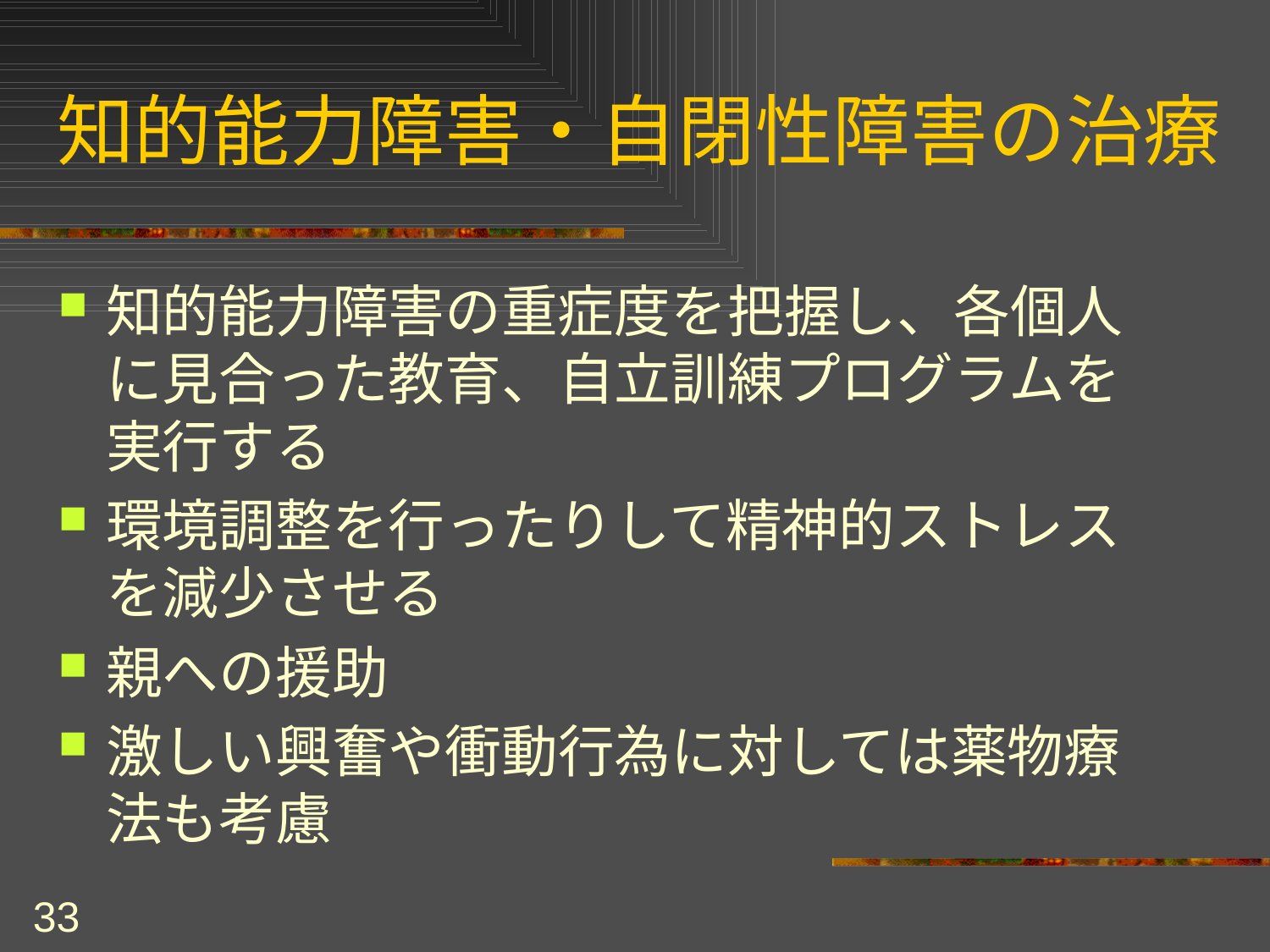

# 知的能力障害・自閉性障害の治療
知的能力障害の重症度を把握し、各個人に見合った教育、自立訓練プログラムを実行する
環境調整を行ったりして精神的ストレスを減少させる
親への援助
激しい興奮や衝動行為に対しては薬物療法も考慮
33